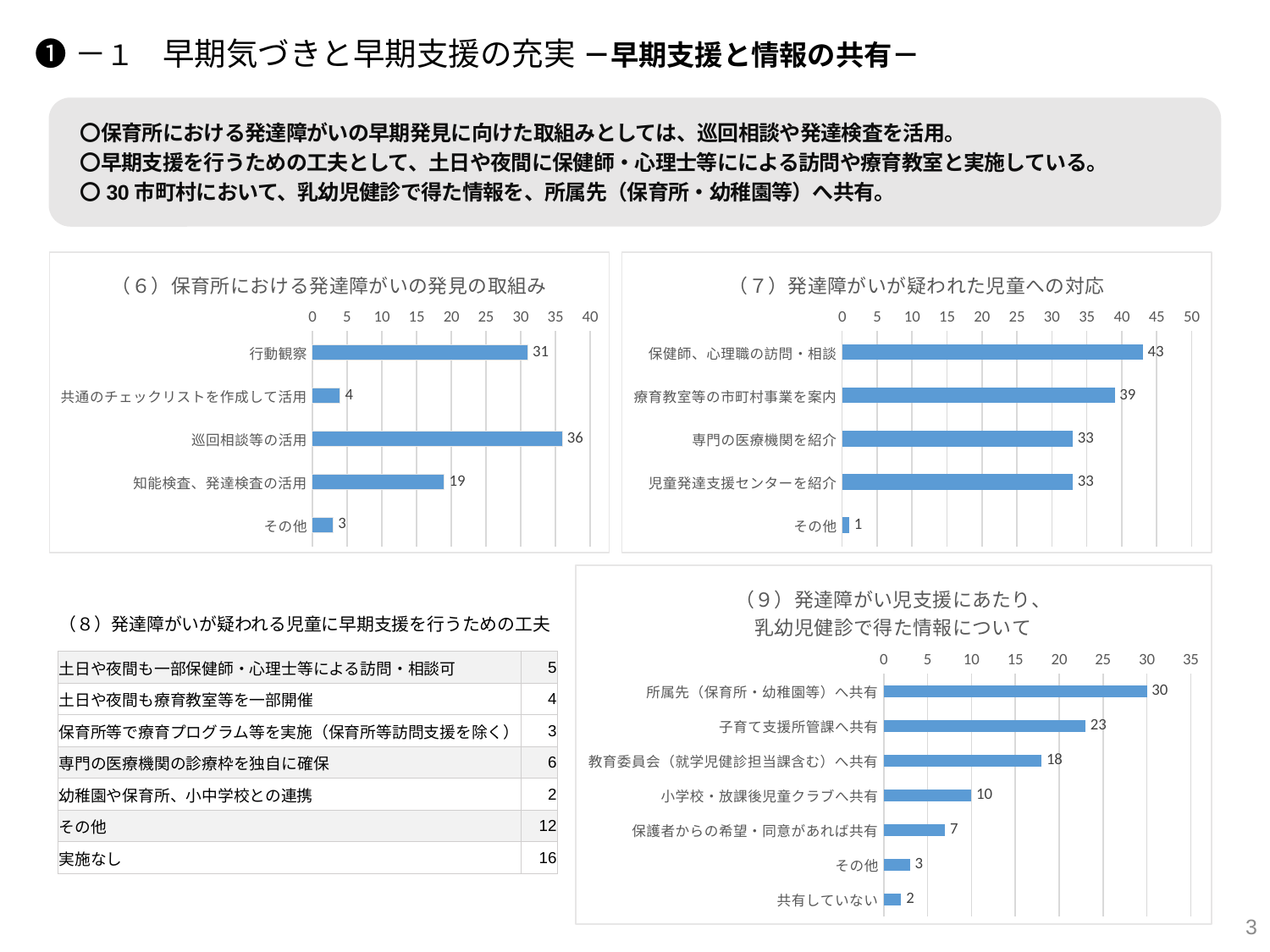

❶－１　早期気づきと早期支援の充実 －早期支援と情報の共有－
〇保育所における発達障がいの早期発見に向けた取組みとしては、巡回相談や発達検査を活用。
〇早期支援を行うための工夫として、土日や夜間に保健師・心理士等にによる訪問や療育教室と実施している。
〇30市町村において、乳幼児健診で得た情報を、所属先（保育所・幼稚園等）へ共有。

### Chart: （７）発達障がいが疑われた児童への対応

| Category |  |
|---|---|
| 保健師、心理職の訪問・相談 | 43.0 |
| 療育教室等の市町村事業を案内 | 39.0 |
| 専門の医療機関を紹介 | 33.0 |
| 児童発達支援センターを紹介 | 33.0 |
| その他 | 1.0 |

### Chart: （６）保育所における発達障がいの発見の取組み

| Category |  |
|---|---|
| 行動観察 | 31.0 |
| 共通のチェックリストを作成して活用 | 4.0 |
| 巡回相談等の活用 | 36.0 |
| 知能検査、発達検査の活用 | 19.0 |
| その他 | 3.0 |

### Chart: （９）発達障がい児支援にあたり、
乳幼児健診で得た情報について

| Category |  |
|---|---|
| 所属先（保育所・幼稚園等）へ共有 | 30.0 |
| 子育て支援所管課へ共有 | 23.0 |
| 教育委員会（就学児健診担当課含む）へ共有 | 18.0 |
| 小学校・放課後児童クラブへ共有 | 10.0 |
| 保護者からの希望・同意があれば共有 | 7.0 |
| その他 | 3.0 |
| 共有していない | 2.0 |
| （８）発達障がいが疑われる児童に早期支援を行うための工夫 |  |
| --- | --- |
| 土日や夜間も一部保健師・心理士等による訪問・相談可 | 5 |
| 土日や夜間も療育教室等を一部開催 | 4 |
| 保育所等で療育プログラム等を実施（保育所等訪問支援を除く） | 3 |
| 専門の医療機関の診療枠を独自に確保 | 6 |
| 幼稚園や保育所、小中学校との連携 | 2 |
| その他 | 12 |
| 実施なし | 16 |
3